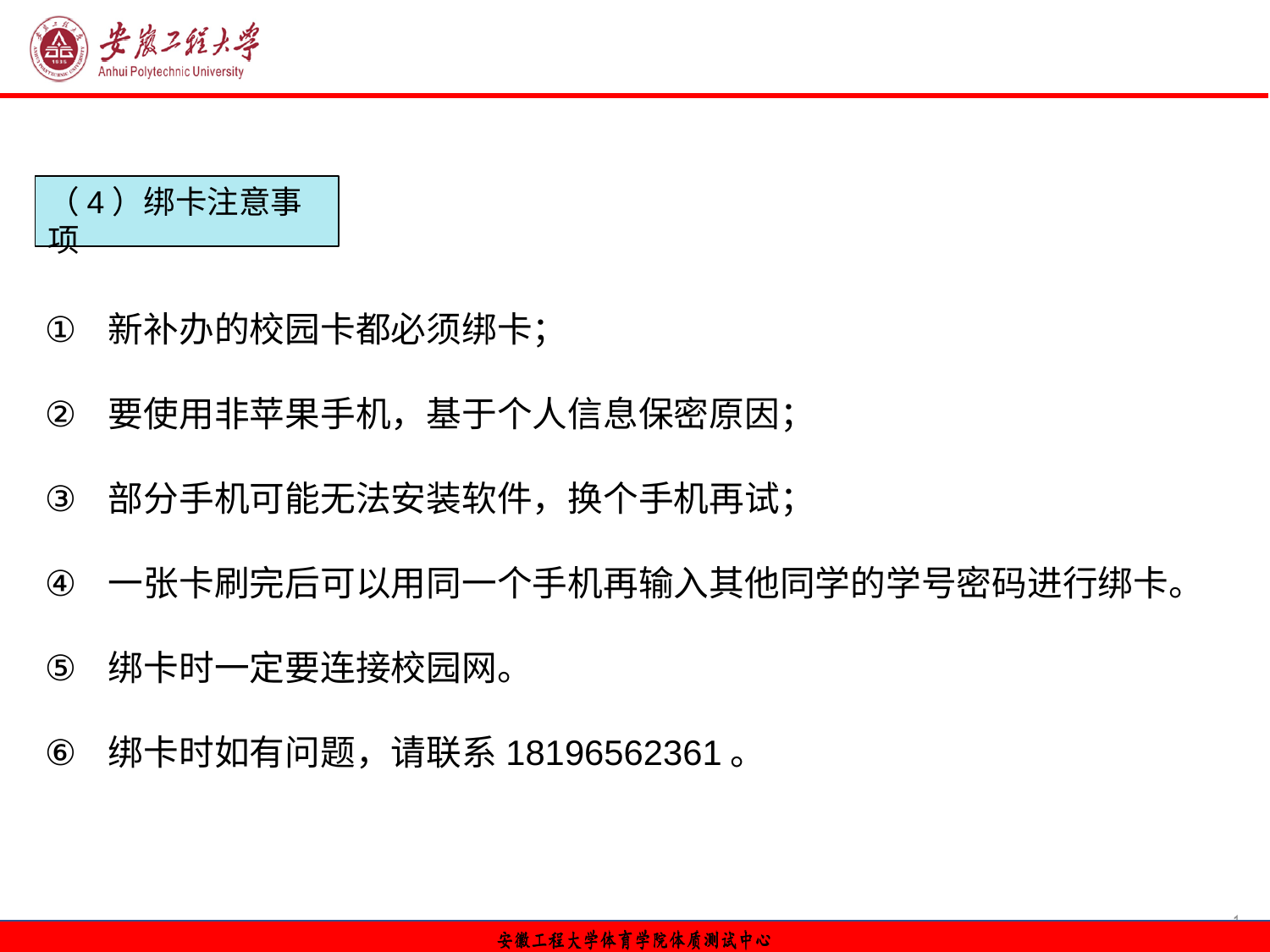

（4）绑卡注意事项

新补办的校园卡都必须绑卡；
要使用非苹果手机，基于个人信息保密原因；
部分手机可能无法安装软件，换个手机再试；
一张卡刷完后可以用同一个手机再输入其他同学的学号密码进行绑卡。
绑卡时一定要连接校园网。
绑卡时如有问题，请联系18196562361。
19